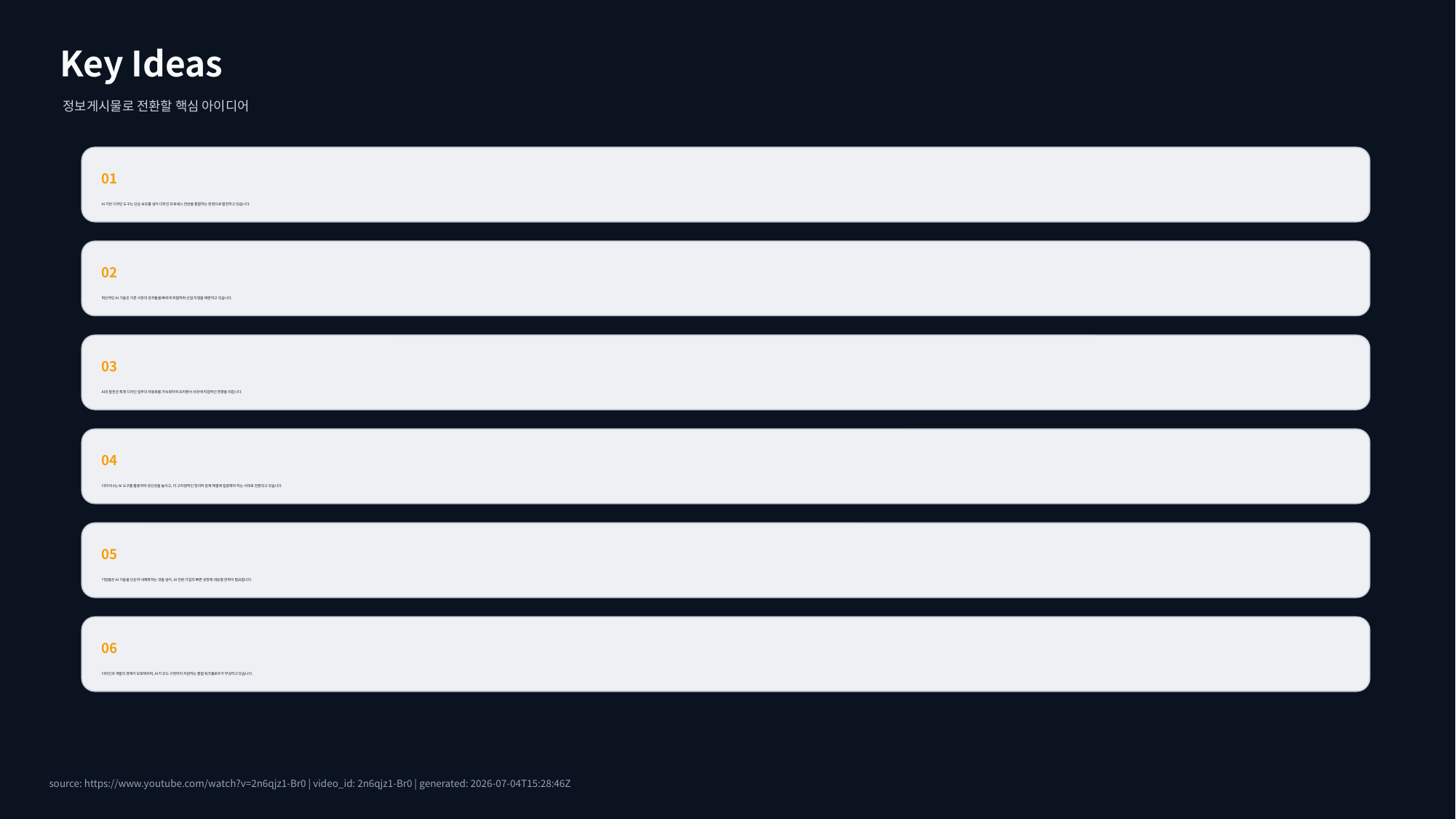

Key Ideas
정보게시물로 전환할 핵심 아이디어

01
AI 기반 디자인 도구는 단순 보조를 넘어 디자인 프로세스 전반을 통합하는 방향으로 발전하고 있습니다.

02
혁신적인 AI 기술은 기존 시장의 강자들을 빠르게 위협하며 산업 지형을 재편하고 있습니다.

03
AI의 발전은 특정 디자인 업무의 자동화를 가속화하여 프리랜서 시장에 직접적인 영향을 미칩니다.

04
디자이너는 AI 도구를 활용하여 생산성을 높이고, 더 고차원적인 창의적 문제 해결에 집중해야 하는 시대로 전환되고 있습니다.

05
기업들은 AI 기술을 단순히 내재화하는 것을 넘어, AI 전문 기업의 빠른 성장에 대응할 전략이 필요합니다.

06
디자인과 개발의 경계가 모호해지며, AI가 코드 구현까지 지원하는 통합 워크플로우가 부상하고 있습니다.
source: https://www.youtube.com/watch?v=2n6qjz1-Br0 | video_id: 2n6qjz1-Br0 | generated: 2026-07-04T15:28:46Z